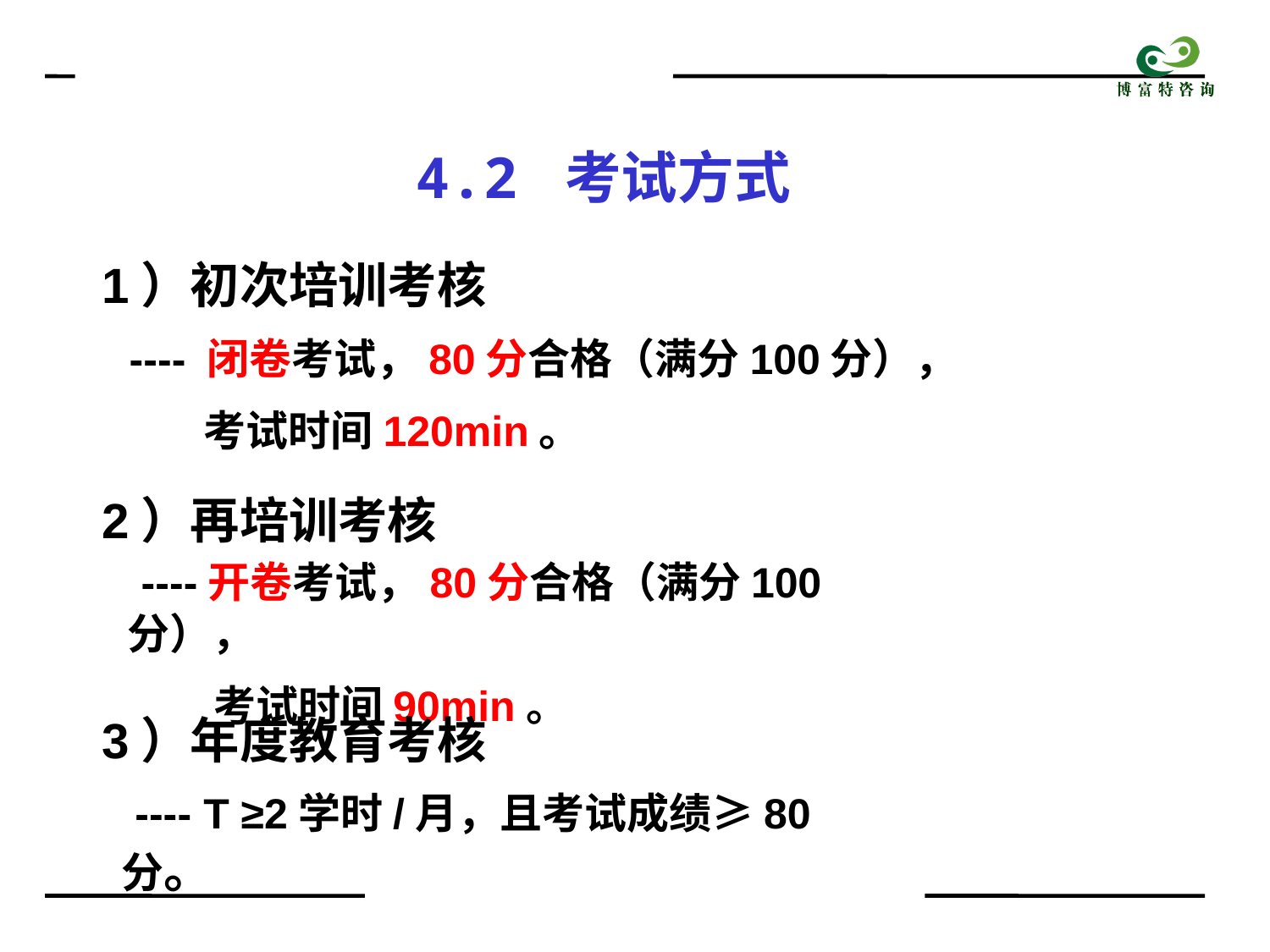

4.2 考试方式
1）初次培训考核
 ---- 闭卷考试，80分合格（满分100分），
        考试时间120min。
2）再培训考核
 ----开卷考试，80分合格（满分100分），
        考试时间90min。
3）年度教育考核
 ---- T ≥2学时/月，且考试成绩≥80分。